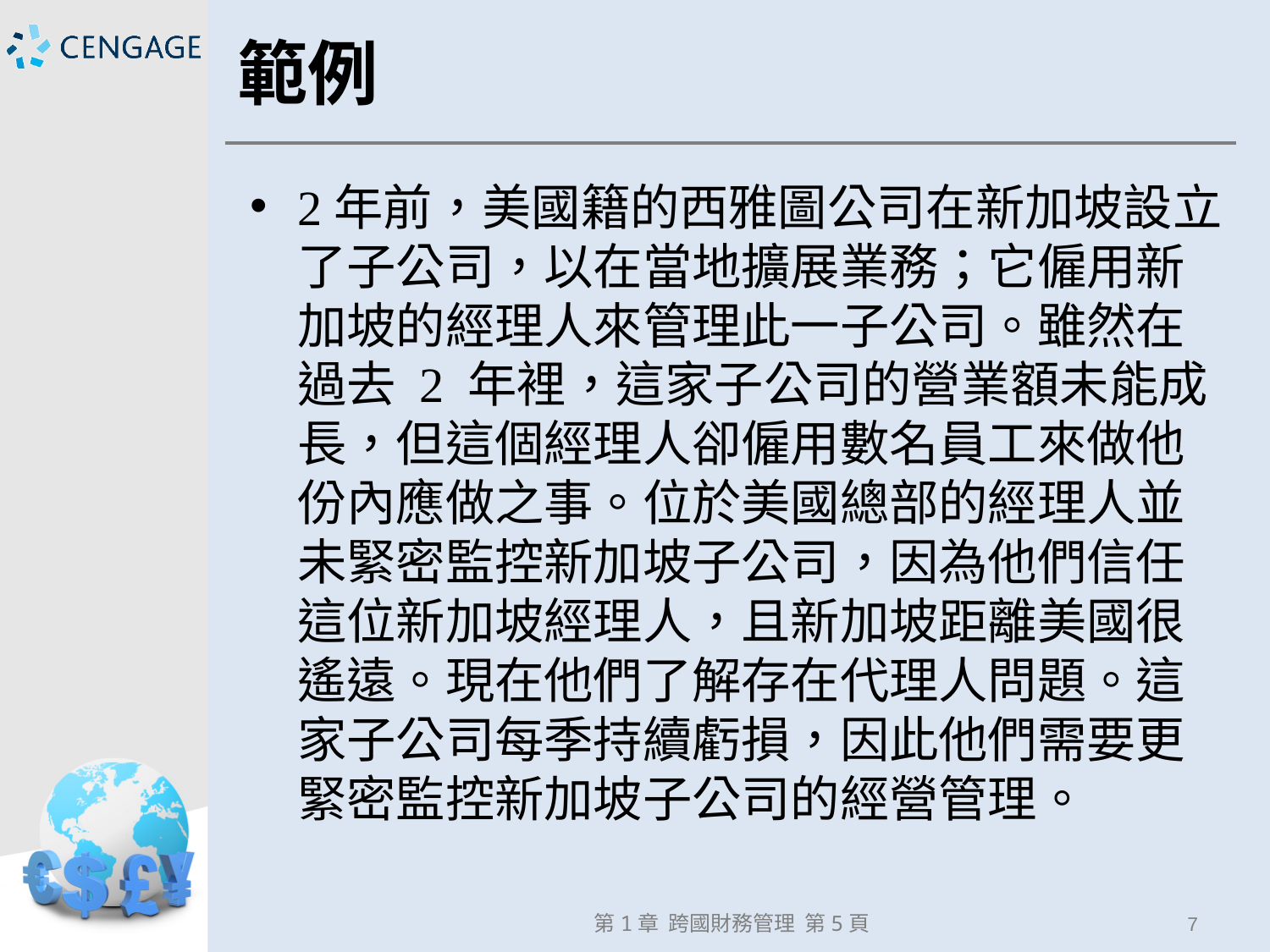

# 範例
2年前，美國籍的西雅圖公司在新加坡設立了子公司，以在當地擴展業務；它僱用新加坡的經理人來管理此一子公司。雖然在過去 2 年裡，這家子公司的營業額未能成長，但這個經理人卻僱用數名員工來做他份內應做之事。位於美國總部的經理人並未緊密監控新加坡子公司，因為他們信任這位新加坡經理人，且新加坡距離美國很遙遠。現在他們了解存在代理人問題。這家子公司每季持續虧損，因此他們需要更緊密監控新加坡子公司的經營管理。
第1章  跨國財務管理  第5頁
7